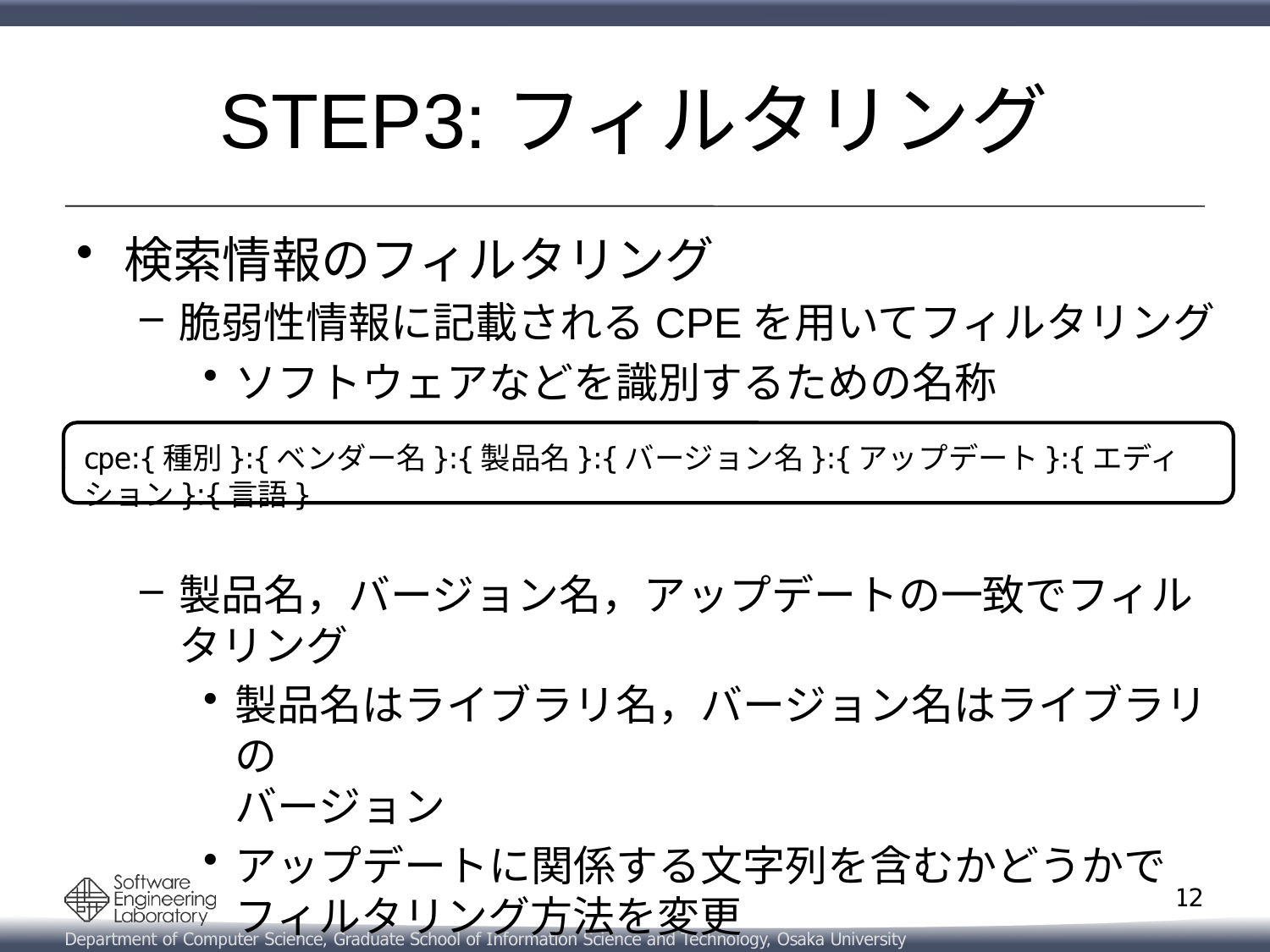

# STEP3:フィルタリング
検索情報のフィルタリング
脆弱性情報に記載されるCPEを用いてフィルタリング
ソフトウェアなどを識別するための名称

製品名，バージョン名，アップデートの一致でフィルタリング
製品名はライブラリ名，バージョン名はライブラリの
バージョン
アップデートに関係する文字列を含むかどうかで
フィルタリング方法を変更

cpe:{種別}:{ベンダー名}:{製品名}:{バージョン名}:{アップデート}:{エディション}:{言語}

12